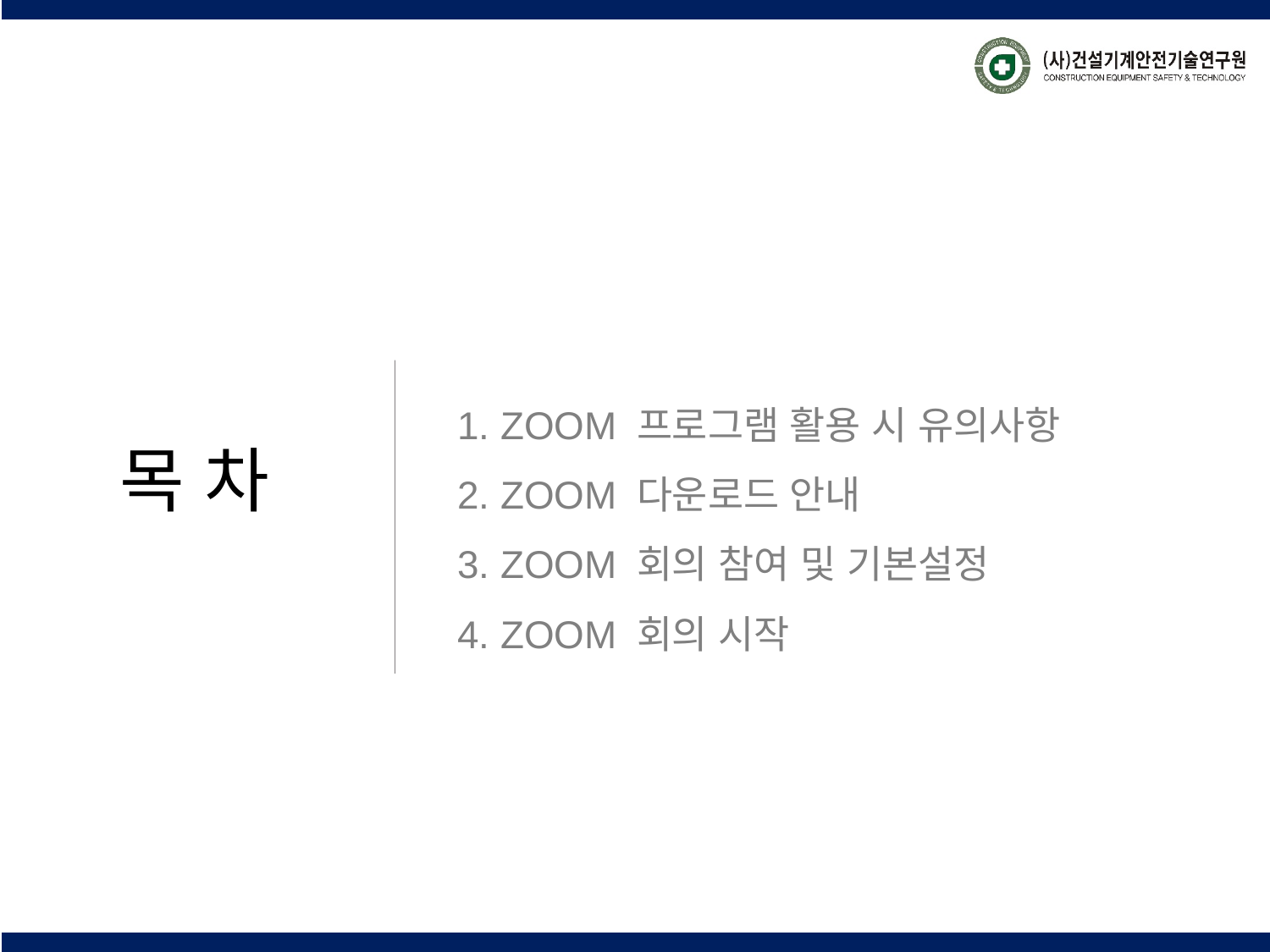

1. ZOOM 프로그램 활용 시 유의사항
2. ZOOM 다운로드 안내
3. ZOOM 회의 참여 및 기본설정
4. ZOOM 회의 시작
목 차